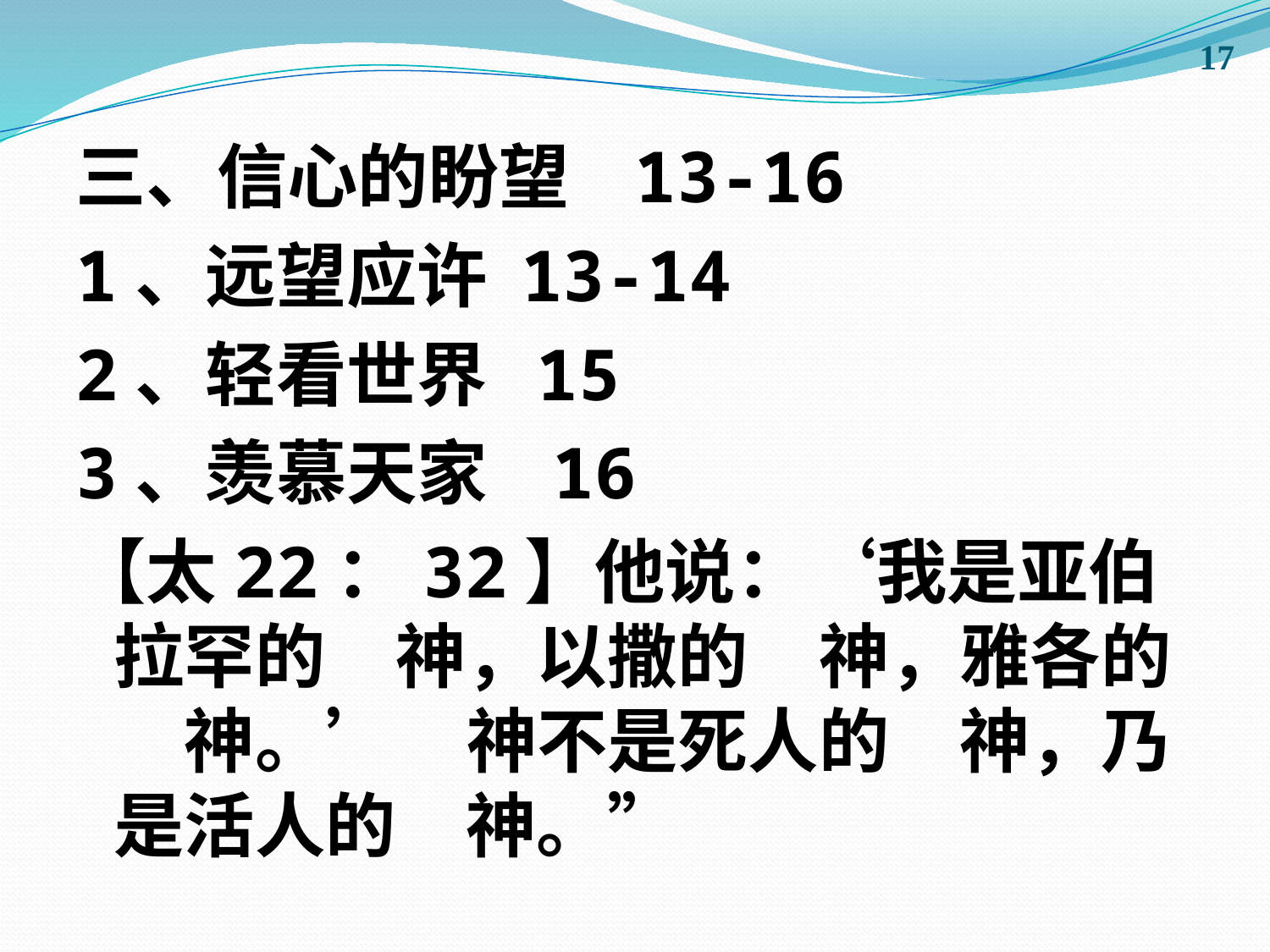

17
三、信心的盼望   13-16
1、远望应许 13-14
2、轻看世界  15
3、羡慕天家   16
【太22：32】他说：‘我是亚伯拉罕的　神，以撒的　神，雅各的　神。’　神不是死人的　神，乃是活人的　神。”